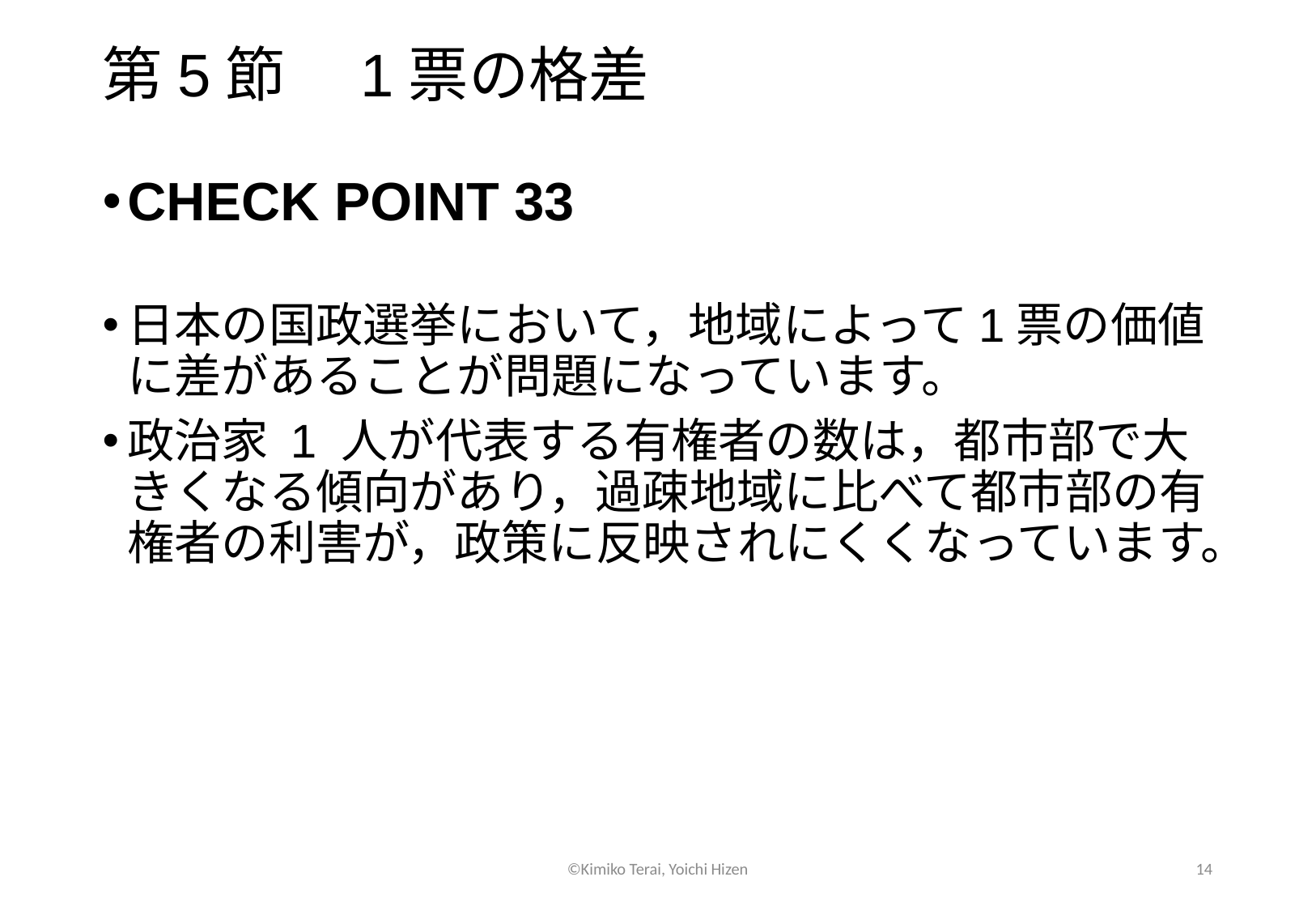

# 第5節　1票の格差
CHECK POINT 33

日本の国政選挙において，地域によって1票の価値に差があることが問題になっています。
政治家 1 人が代表する有権者の数は，都市部で大きくなる傾向があり，過疎地域に比べて都市部の有権者の利害が，政策に反映されにくくなっています。
©Kimiko Terai, Yoichi Hizen
14